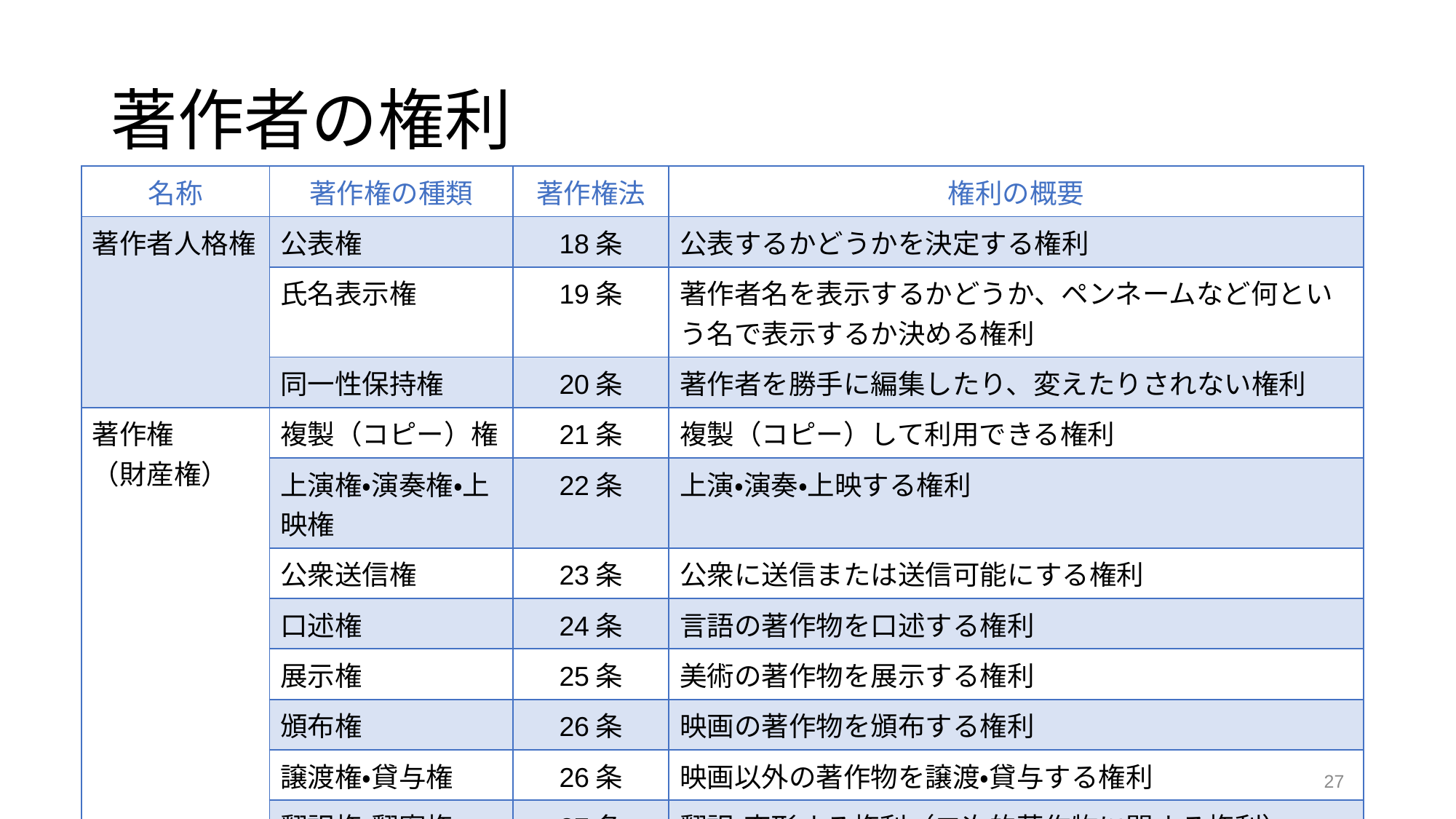

# 著作者の権利
| 名称 | 著作権の種類 | 著作権法 | 権利の概要 |
| --- | --- | --- | --- |
| 著作者人格権 | 公表権 | 18条 | 公表するかどうかを決定する権利 |
|  | 氏名表示権 | 19条 | 著作者名を表示するかどうか、ペンネームなど何という名で表示するか決める権利 |
|  | 同一性保持権 | 20条 | 著作者を勝手に編集したり、変えたりされない権利 |
| 著作権 （財産権） | 複製（コピー）権 | 21条 | 複製（コピー）して利用できる権利 |
|  | 上演権・演奏権・上映権 | 22条 | 上演・演奏・上映する権利 |
|  | 公衆送信権 | 23条 | 公衆に送信または送信可能にする権利 |
|  | 口述権 | 24条 | 言語の著作物を口述する権利 |
|  | 展示権 | 25条 | 美術の著作物を展示する権利 |
|  | 頒布権 | 26条 | 映画の著作物を頒布する権利 |
|  | 譲渡権・貸与権 | 26条 | 映画以外の著作物を譲渡・貸与する権利 |
|  | 翻訳権・翻案権 | 27条 | 翻訳・変形する権利（二次的著作物に関する権利） |
27